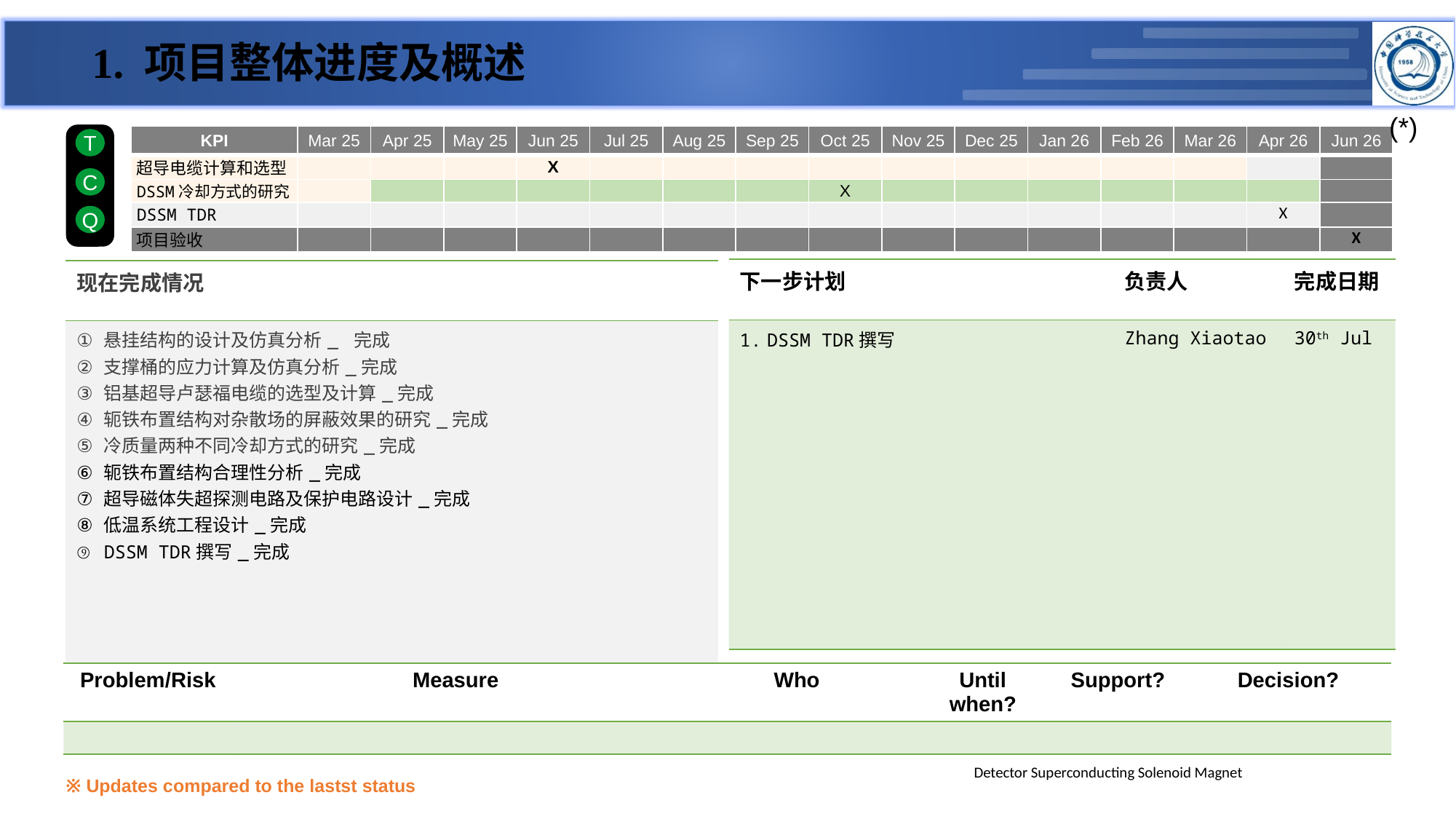

# 1. 项目整体进度及概述
(*)

| KPI | Mar 25 | Apr 25 | May 25 | Jun 25 | Jul 25 | Aug 25 | Sep 25 | Oct 25 | Nov 25 | Dec 25 | Jan 26 | Feb 26 | Mar 26 | Apr 26 | Jun 26 |
| --- | --- | --- | --- | --- | --- | --- | --- | --- | --- | --- | --- | --- | --- | --- | --- |
| 超导电缆计算和选型 |  |  |  | X |  |  |  |  |  |  |  |  |  |  |  |
| DSSM冷却方式的研究 |  |  |  |  |  |  |  | X |  |  |  |  |  |  |  |
| DSSM TDR |  |  |  |  |  |  |  |  |  |  |  |  |  | X |  |
| 项目验收 |  |  |  |  |  |  |  |  |  |  |  |  |  |  | X |
T
C
Q
| 下一步计划 | 负责人 | 完成日期 |
| --- | --- | --- |
| DSSM TDR撰写 | Zhang Xiaotao | 30th Jul |
| 现在完成情况 |
| --- |
| 悬挂结构的设计及仿真分析\_ 完成 支撑桶的应力计算及仿真分析\_完成 铝基超导卢瑟福电缆的选型及计算\_完成 轭铁布置结构对杂散场的屏蔽效果的研究\_完成 冷质量两种不同冷却方式的研究\_完成 轭铁布置结构合理性分析\_完成 超导磁体失超探测电路及保护电路设计\_完成 低温系统工程设计\_完成 DSSM TDR撰写\_完成 |
|  |
| Problem/Risk | Measure | Who | Until when? | Support? | Decision? |
| --- | --- | --- | --- | --- | --- |
|  |  |  |  |  |  |
Detector Superconducting Solenoid Magnet
※ Updates compared to the lastst status
3